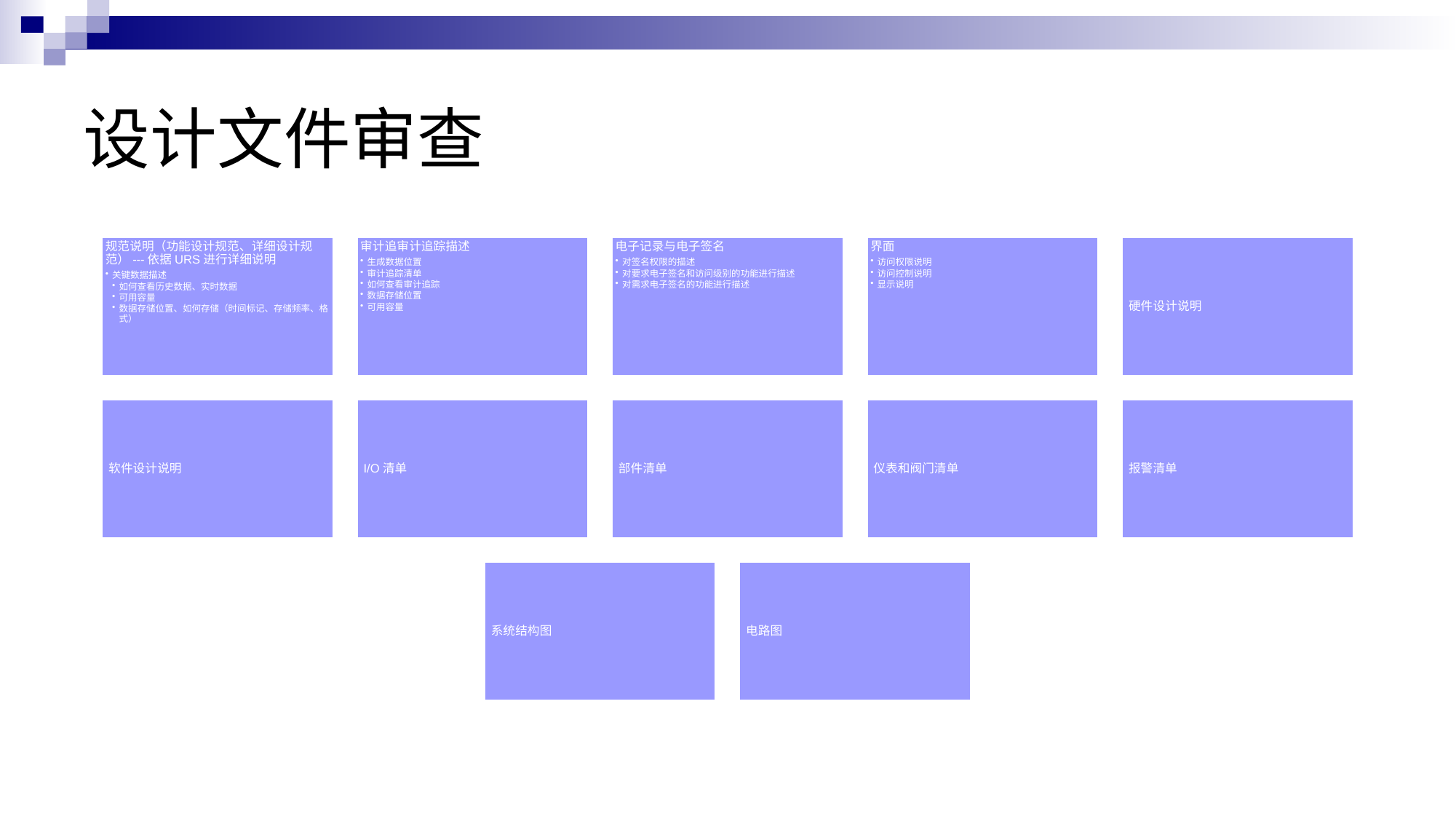

# 设计文件审查
规范说明（功能设计规范、详细设计规范）---依据URS进行详细说明
关键数据描述
如何查看历史数据、实时数据
可用容量
数据存储位置、如何存储（时间标记、存储频率、格式）
审计追审计追踪描述
生成数据位置
审计追踪清单
如何查看审计追踪
数据存储位置
可用容量
电子记录与电子签名
对签名权限的描述
对要求电子签名和访问级别的功能进行描述
对需求电子签名的功能进行描述
界面
访问权限说明
访问控制说明
显示说明
硬件设计说明
软件设计说明
I/O清单
部件清单
仪表和阀门清单
报警清单
系统结构图
电路图